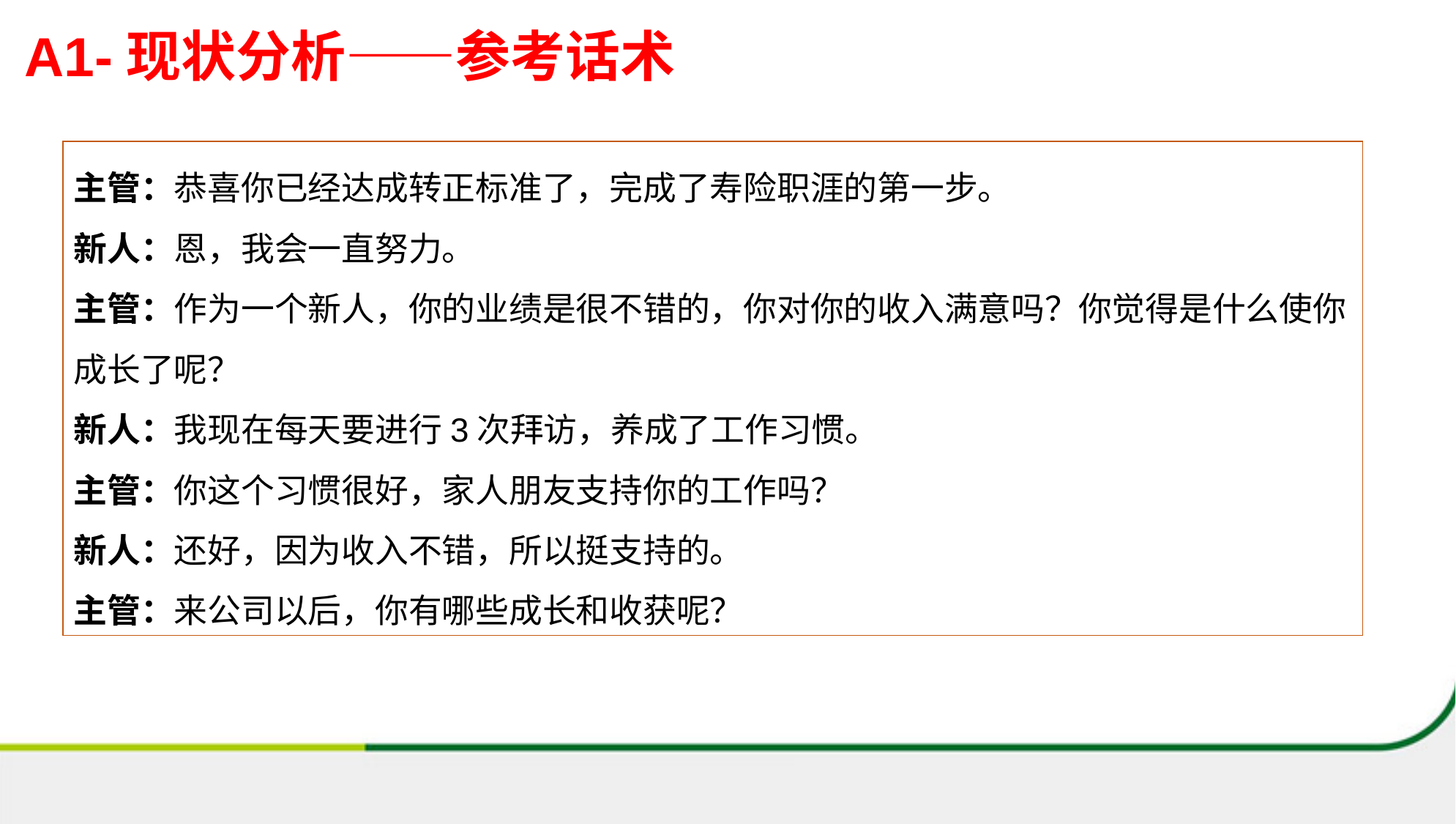

# A1-现状分析——参考话术
主管：恭喜你已经达成转正标准了，完成了寿险职涯的第一步。
新人：恩，我会一直努力。
主管：作为一个新人，你的业绩是很不错的，你对你的收入满意吗？你觉得是什么使你成长了呢？
新人：我现在每天要进行3次拜访，养成了工作习惯。
主管：你这个习惯很好，家人朋友支持你的工作吗？
新人：还好，因为收入不错，所以挺支持的。
主管：来公司以后，你有哪些成长和收获呢？